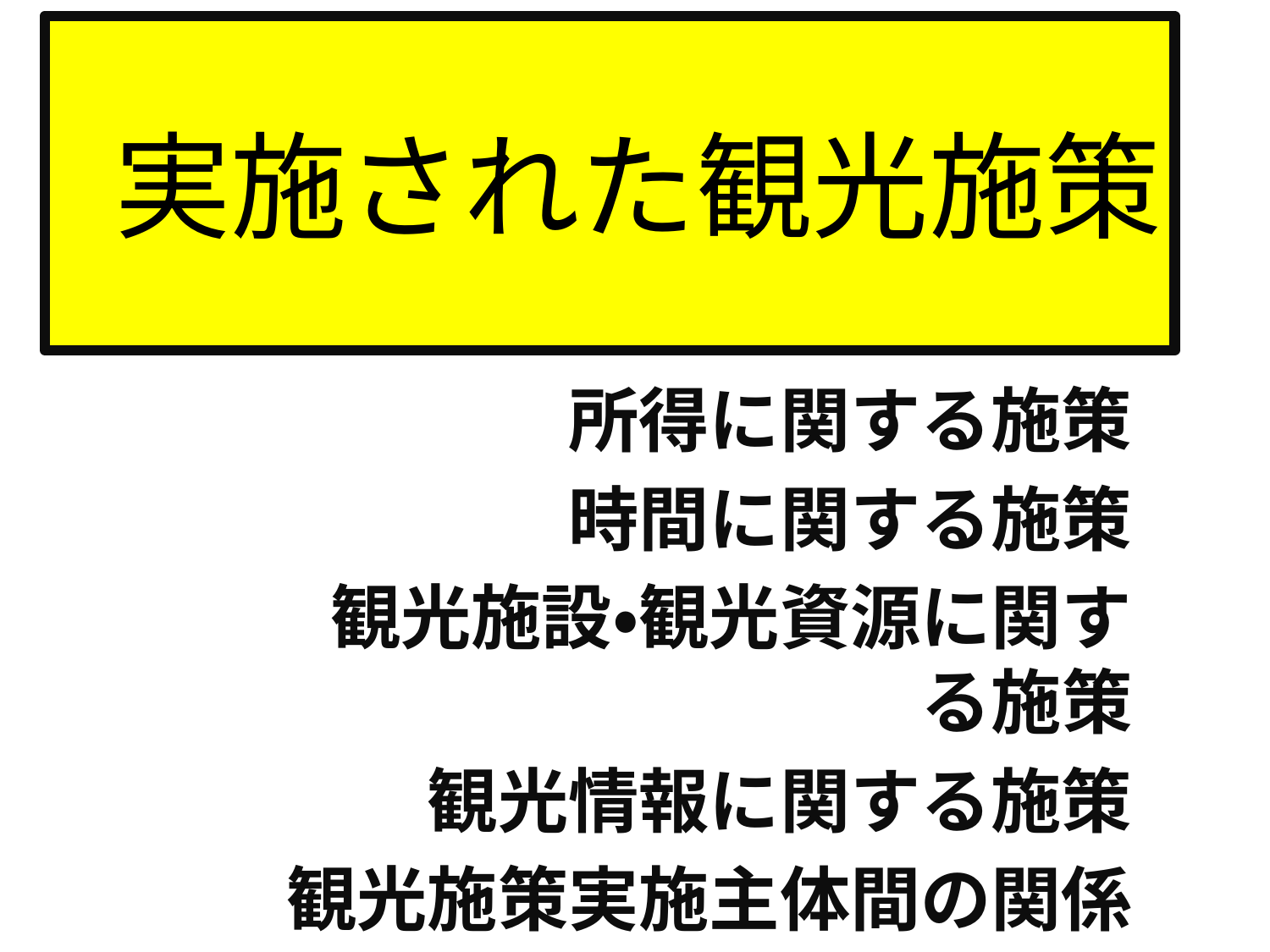

# 実施された観光施策
所得に関する施策
時間に関する施策
観光施設・観光資源に関する施策
観光情報に関する施策
観光施策実施主体間の関係